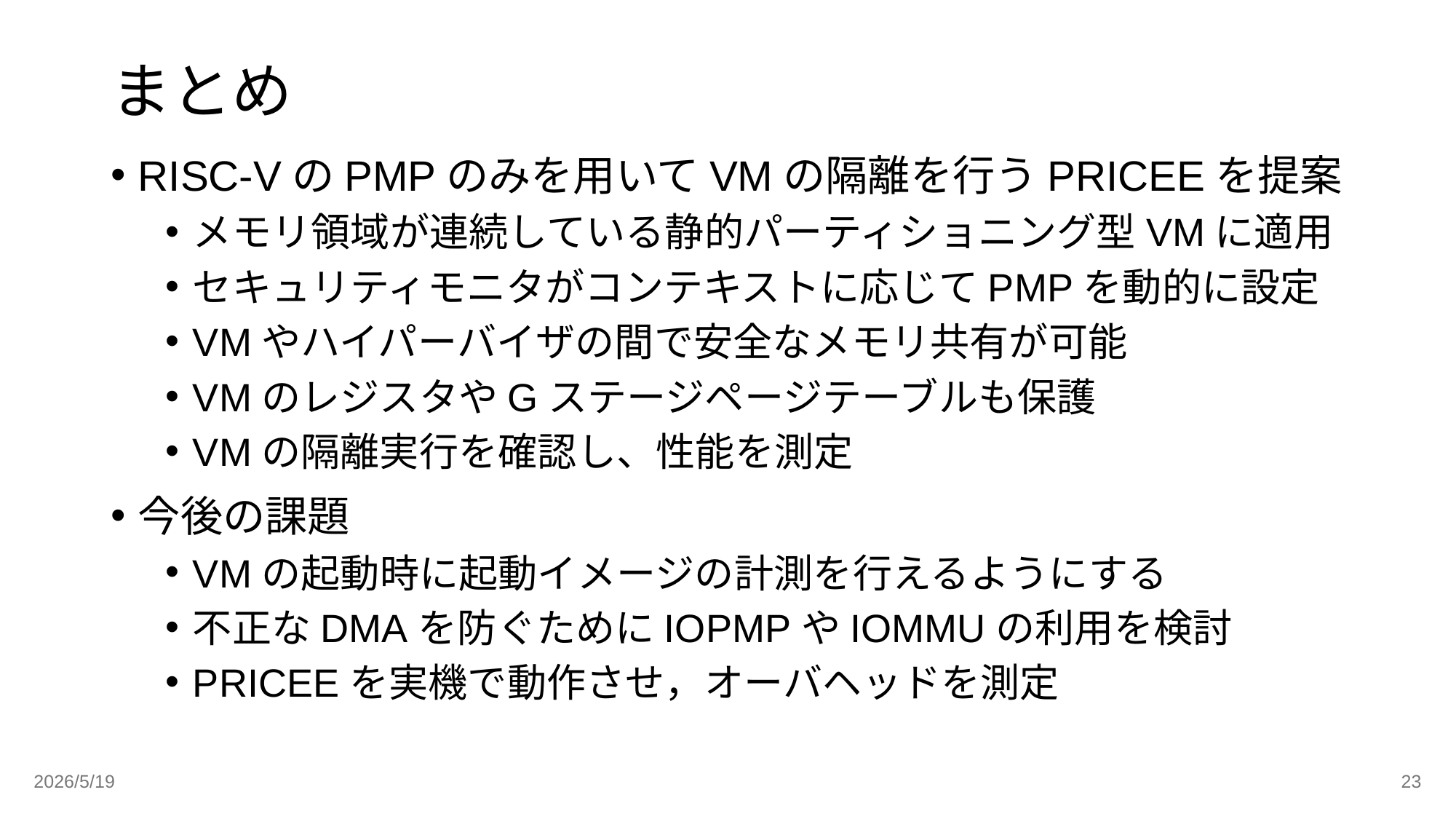

# まとめ
RISC-VのPMPのみを用いてVMの隔離を行うPRICEEを提案
メモリ領域が連続している静的パーティショニング型VMに適用
セキュリティモニタがコンテキストに応じてPMPを動的に設定
VMやハイパーバイザの間で安全なメモリ共有が可能
VMのレジスタやGステージページテーブルも保護
VMの隔離実行を確認し、性能を測定
今後の課題
VMの起動時に起動イメージの計測を行えるようにする
不正なDMAを防ぐためにIOPMPやIOMMUの利用を検討
PRICEEを実機で動作させ，オーバヘッドを測定
2026/5/19
23